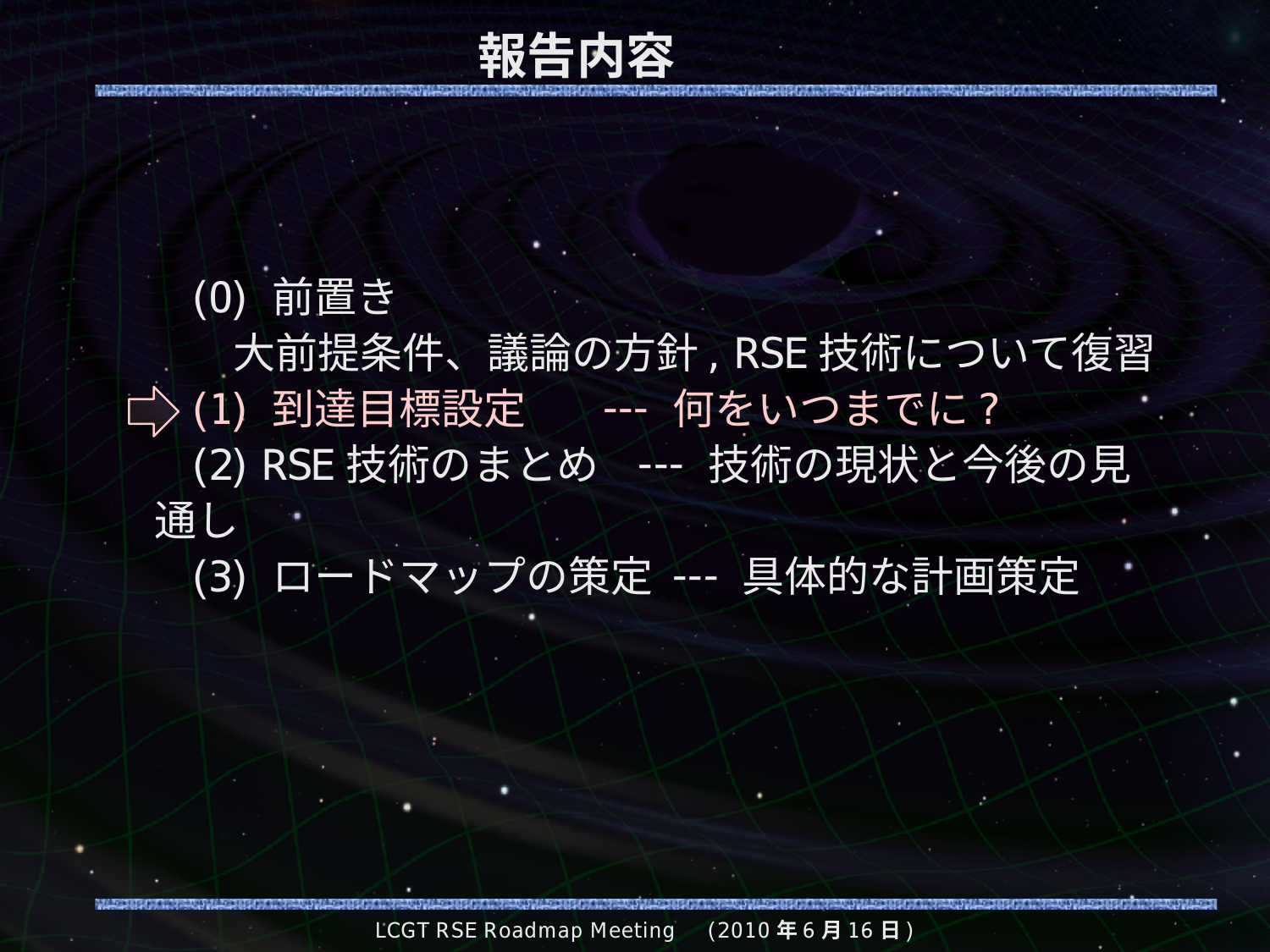

# 報告内容

     (0) 前置き
          大前提条件、議論の方針, RSE技術について復習
     (1) 到達目標設定       --- 何をいつまでに?
     (2) RSE技術のまとめ   --- 技術の現状と今後の見通し
     (3) ロードマップの策定 --- 具体的な計画策定

LCGT RSE Roadmap Meeting　(2010年6月16日)